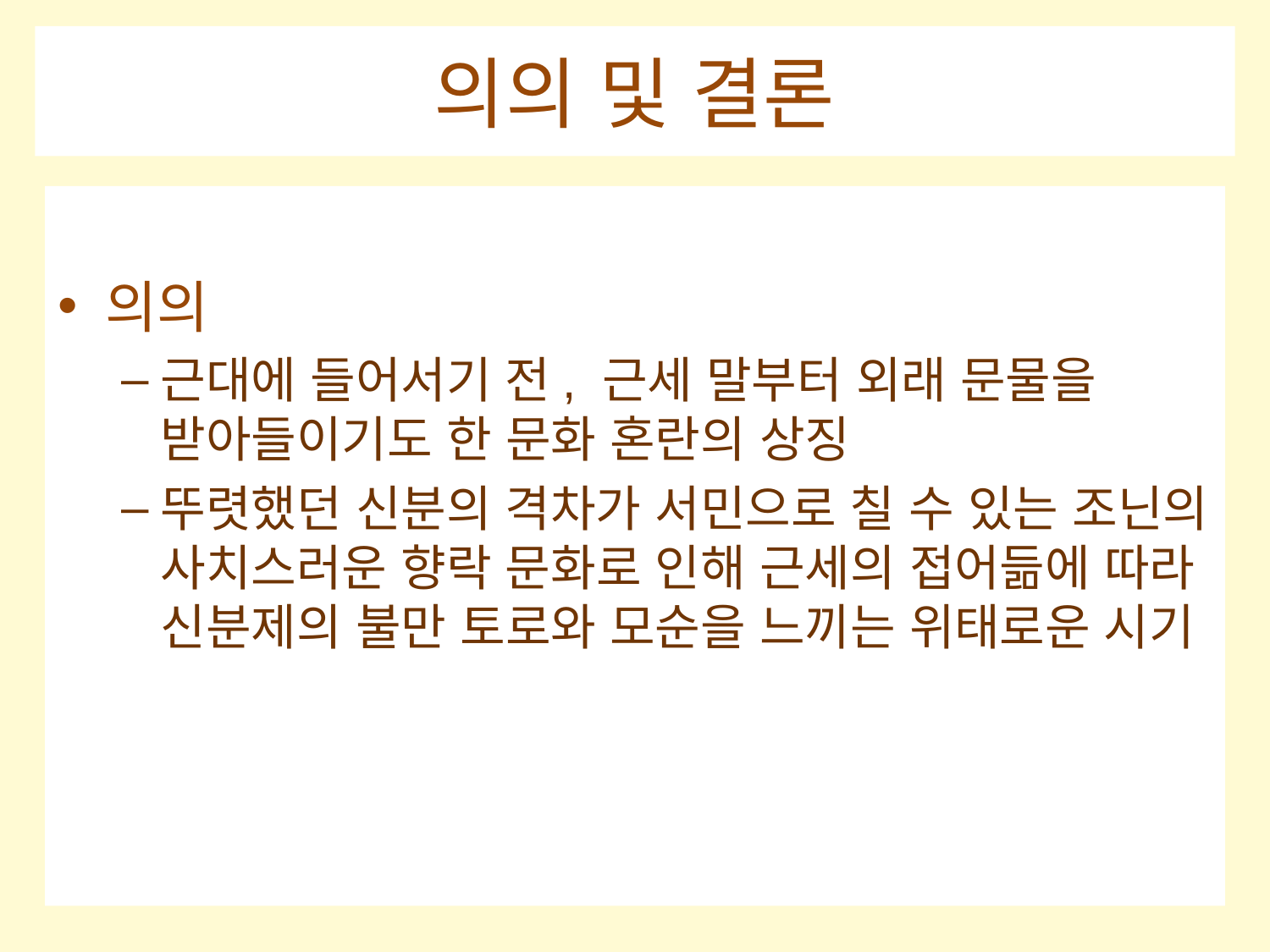

# 의의 및 결론

의의
근대에 들어서기 전, 근세 말부터 외래 문물을 받아들이기도 한 문화 혼란의 상징
뚜렷했던 신분의 격차가 서민으로 칠 수 있는 조닌의 사치스러운 향락 문화로 인해 근세의 접어듦에 따라 신분제의 불만 토로와 모순을 느끼는 위태로운 시기